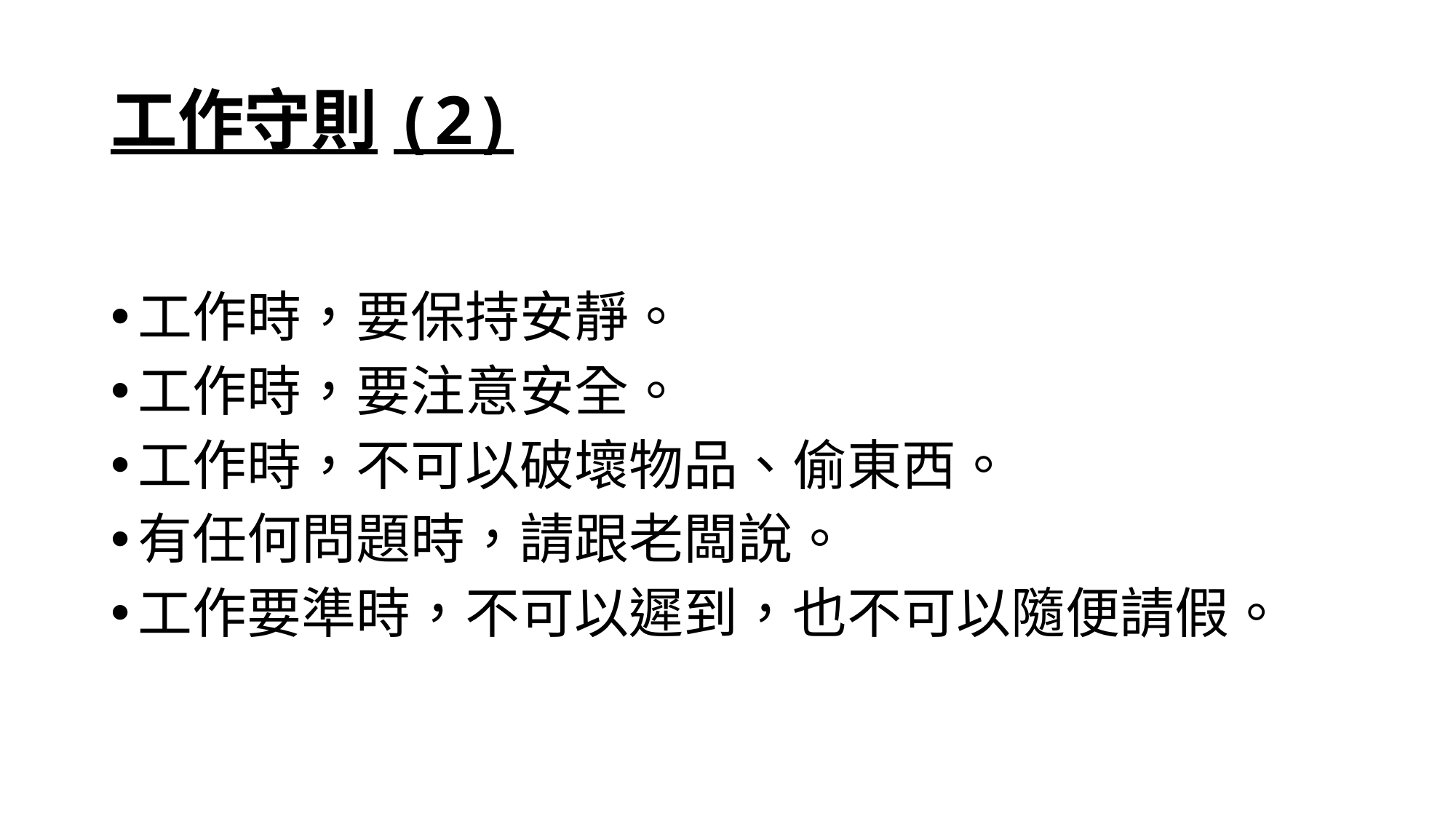

# 工作守則(2)

工作時，要保持安靜。
工作時，要注意安全。
工作時，不可以破壞物品、偷東西。
有任何問題時，請跟老闆說。
工作要準時，不可以遲到，也不可以隨便請假。